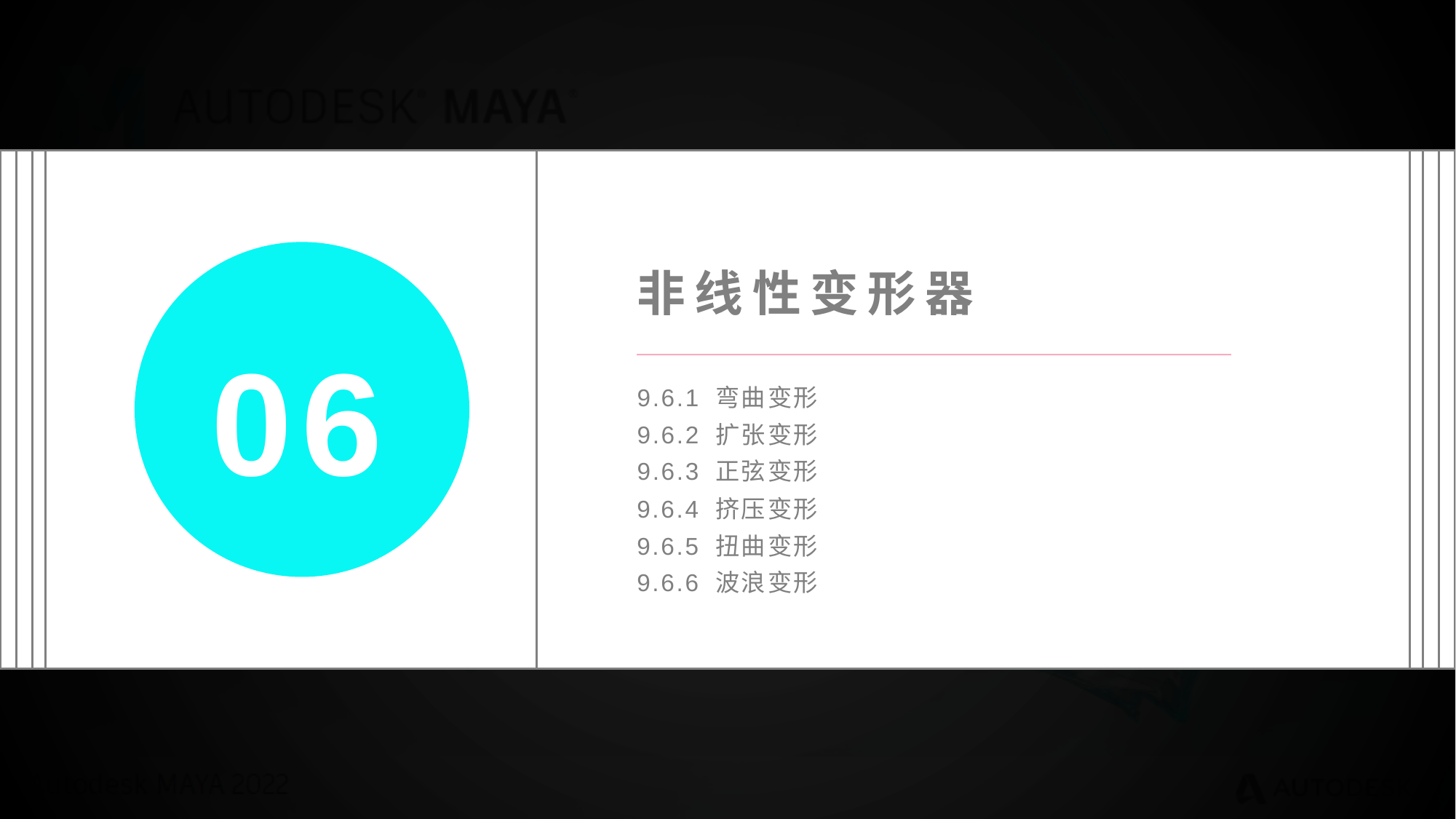

非线性变形器
06
9.6.1 弯曲变形
9.6.2 扩张变形
9.6.3 正弦变形
9.6.4 挤压变形
9.6.5 扭曲变形
9.6.6 波浪变形